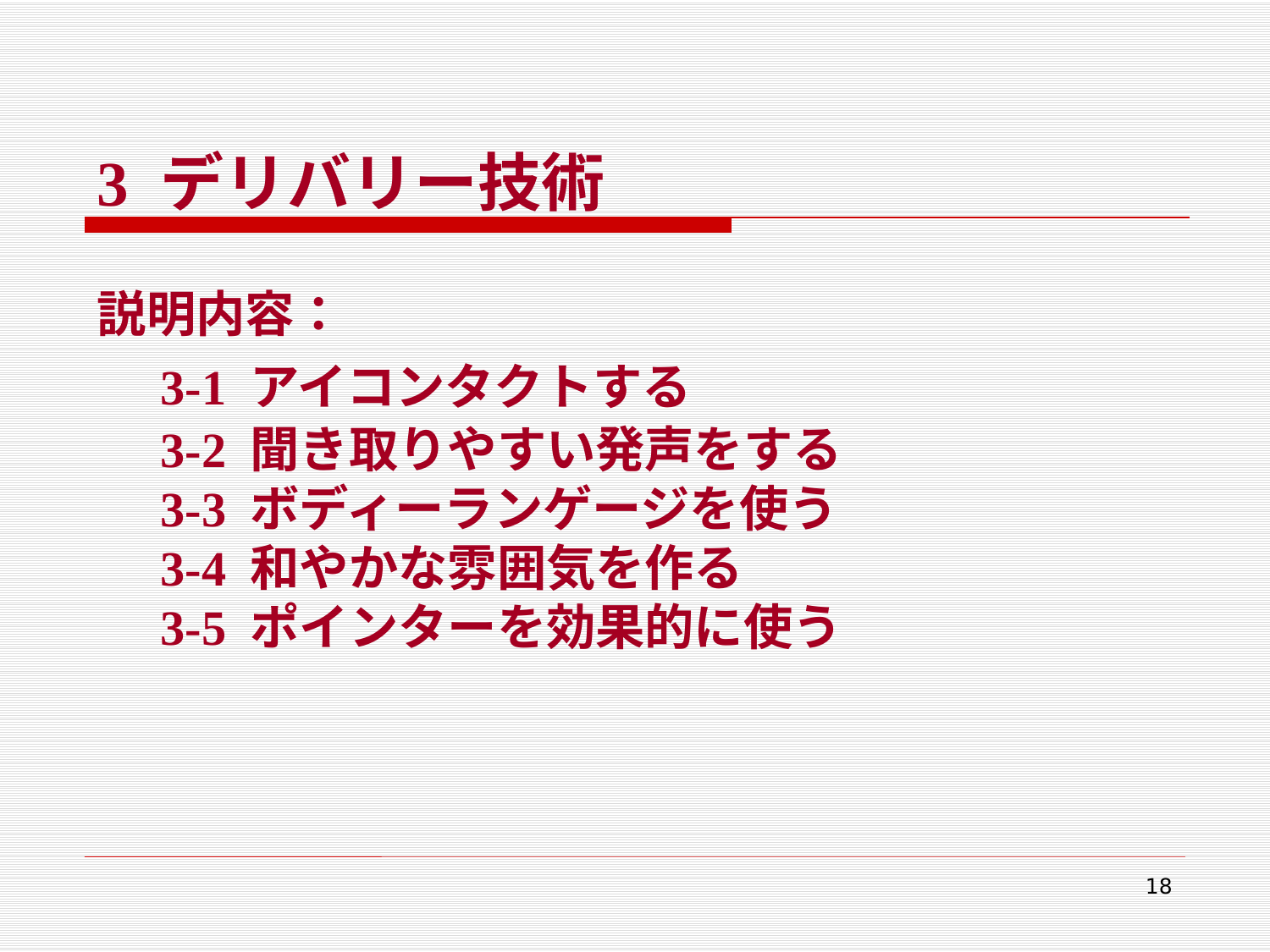

3 デリバリー技術
説明内容：
	3-1 アイコンタクトする
	3-2 聞き取りやすい発声をする
	3-3 ボディーランゲージを使う
	3-4 和やかな雰囲気を作る
	3-5 ポインターを効果的に使う
18